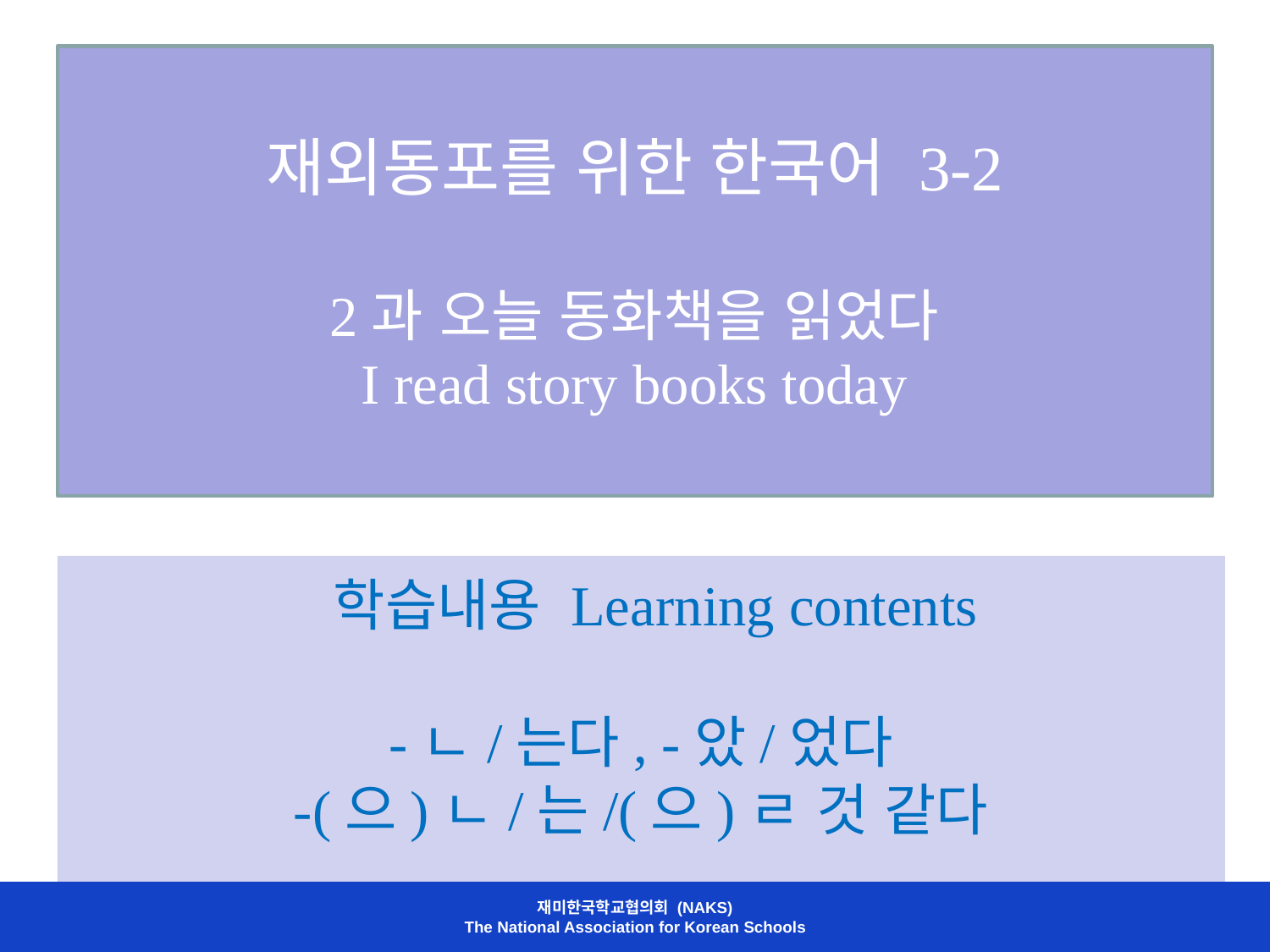

# 재외동포를 위한 한국어 3-2 2과 오늘 동화책을 읽었다 I read story books today
 학습내용 Learning contents

-ㄴ/는다, -았/었다
-(으)ㄴ/는/(으)ㄹ 것 같다
재미한국학교협의회 (NAKS)
The National Association for Korean Schools